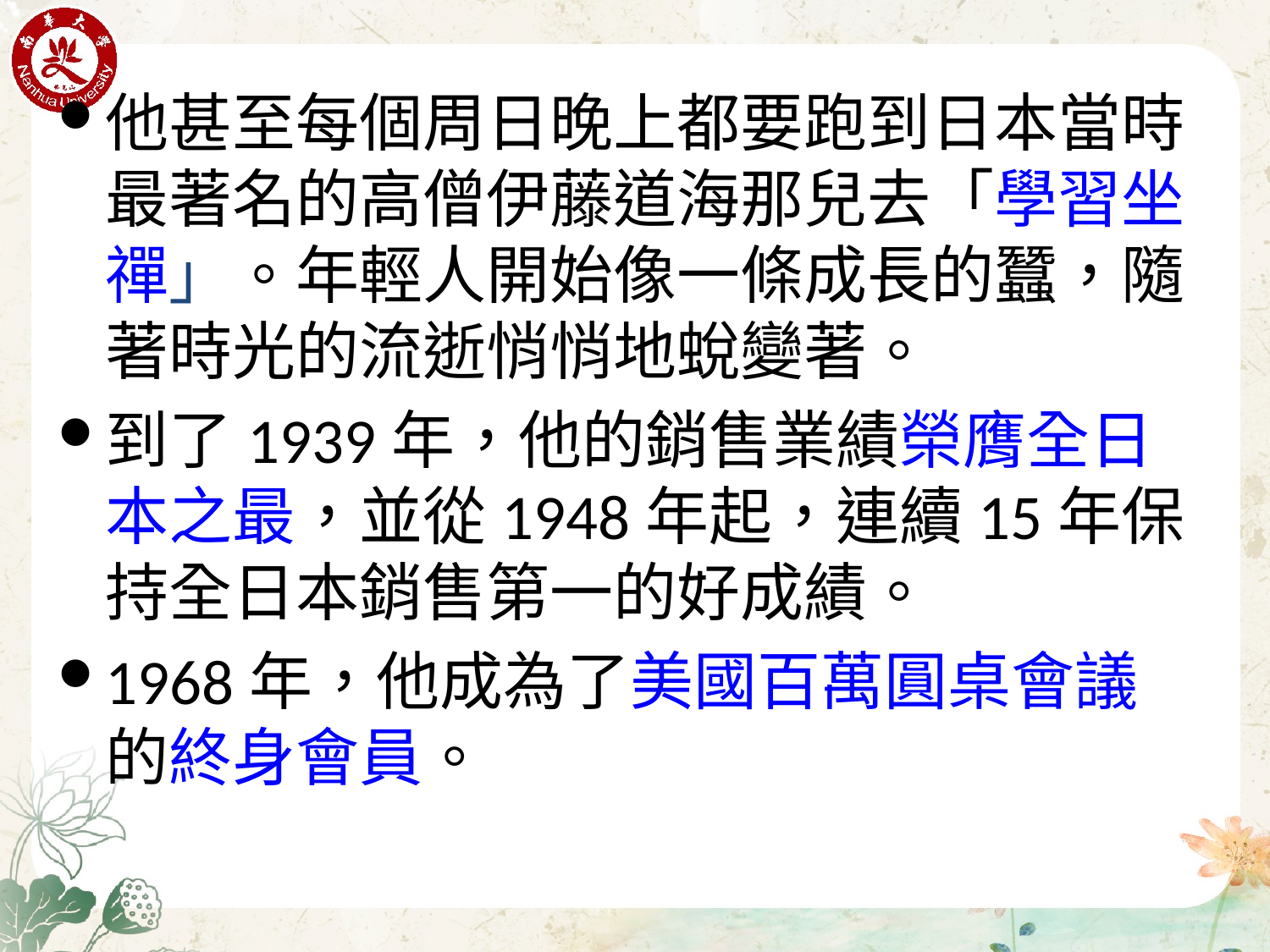

他甚至每個周日晚上都要跑到日本當時最著名的高僧伊藤道海那兒去「學習坐禪」。年輕人開始像一條成長的蠶，隨著時光的流逝悄悄地蛻變著。
到了1939年，他的銷售業績榮膺全日本之最，並從1948年起，連續15年保持全日本銷售第一的好成績。
1968年，他成為了美國百萬圓桌會議的終身會員。